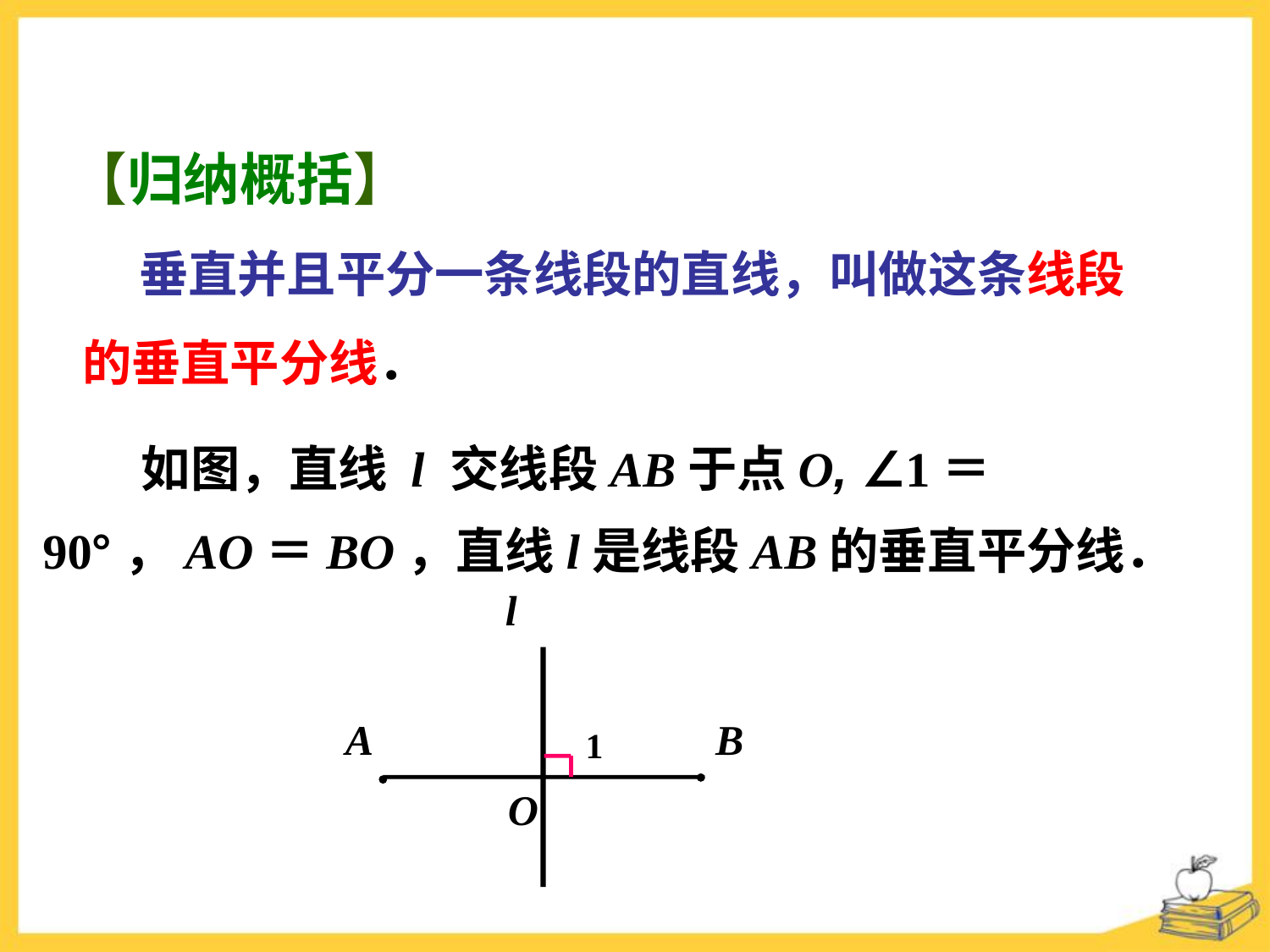

【归纳概括】
    垂直并且平分一条线段的直线，叫做这条线段的垂直平分线．
　　如图，直线 l 交线段AB于点O, ∠1＝90°，AO＝BO，直线l是线段AB的垂直平分线．
l

A
●
B
1

●

O